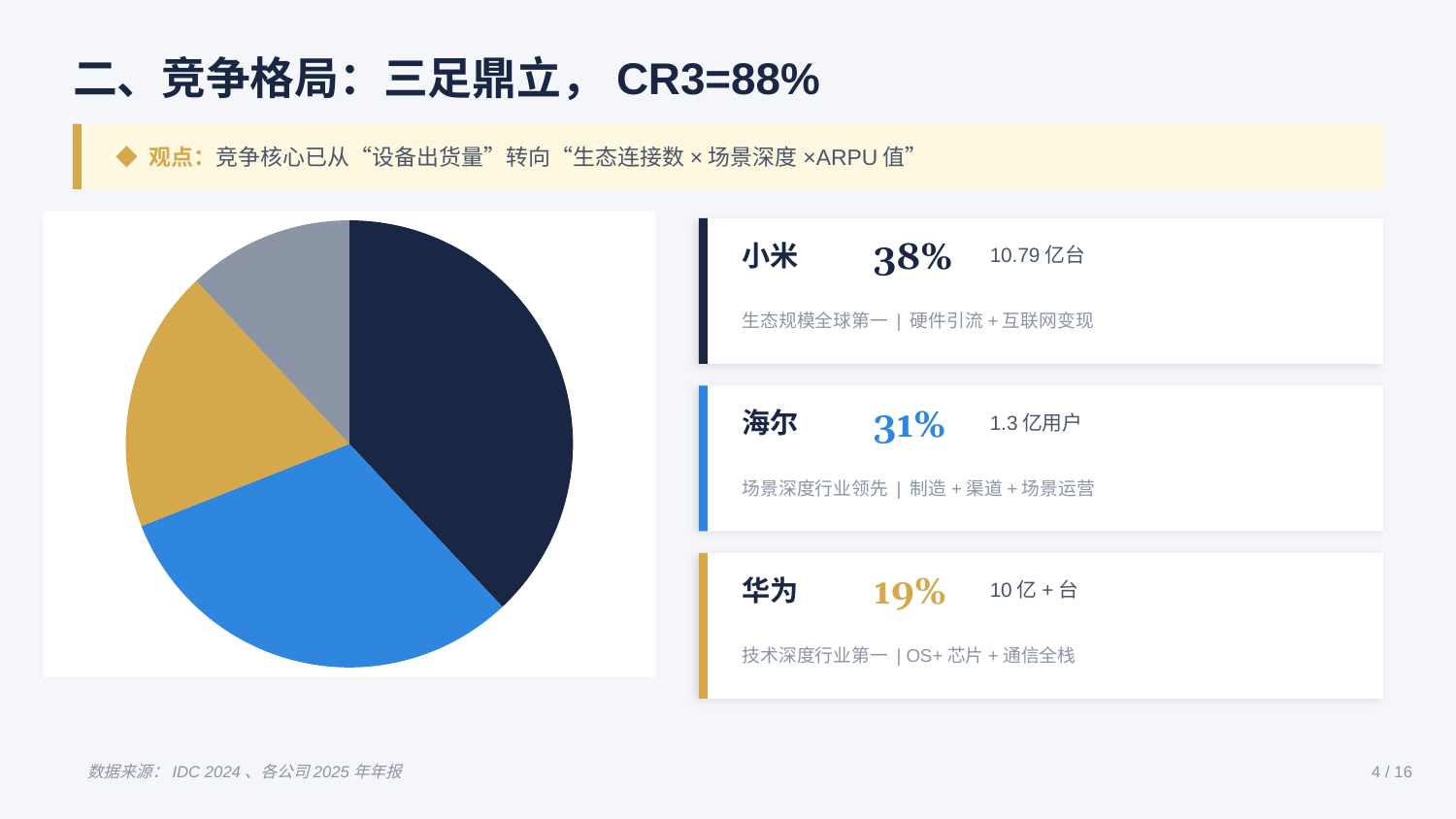

二、竞争格局：三足鼎立，CR3=88%

◆ 观点：竞争核心已从“设备出货量”转向“生态连接数×场景深度×ARPU值”

### Chart

| Category | 市场份额 |
|---|---|
| 小米 38% | 38.0 |
| 海尔 31% | 31.0 |
| 华为 19% | 19.0 |
| 其他 12% | 12.0 |

小米
38%
10.79亿台
生态规模全球第一 | 硬件引流+互联网变现

海尔
31%
1.3亿用户
场景深度行业领先 | 制造+渠道+场景运营

华为
19%
10亿+台
技术深度行业第一 | OS+芯片+通信全栈
数据来源：IDC 2024、各公司2025年年报
4 / 16